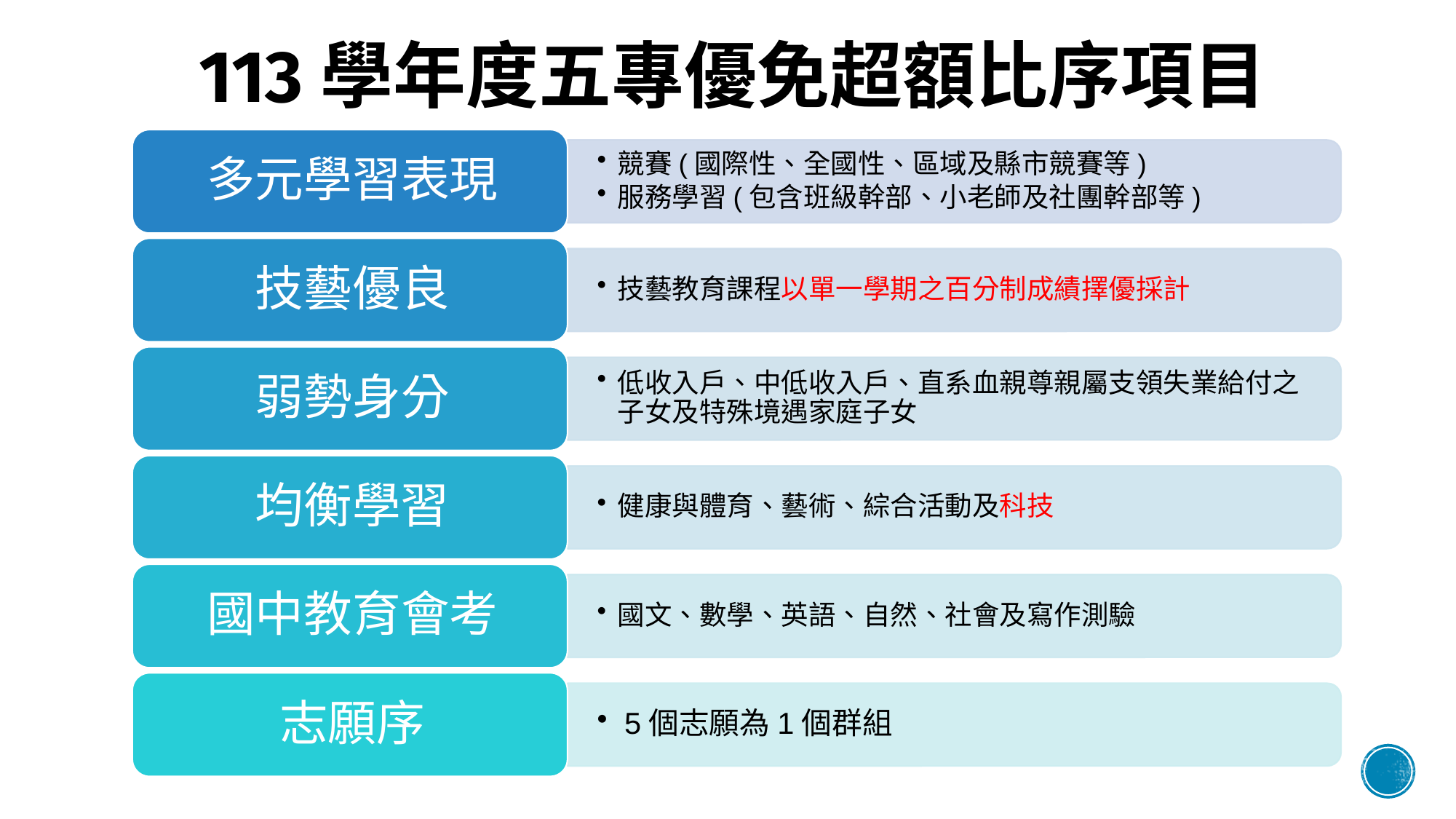

# 113學年度五專優免超額比序項目
競賽(國際性、全國性、區域及縣市競賽等)
服務學習(包含班級幹部、小老師及社團幹部等)
多元學習表現
技藝教育課程以單一學期之百分制成績擇優採計
技藝優良
低收入戶、中低收入戶、直系血親尊親屬支領失業給付之子女及特殊境遇家庭子女
弱勢身分
健康與體育、藝術、綜合活動及科技
均衡學習
國文、數學、英語、自然、社會及寫作測驗
國中教育會考
5個志願為1個群組
志願序